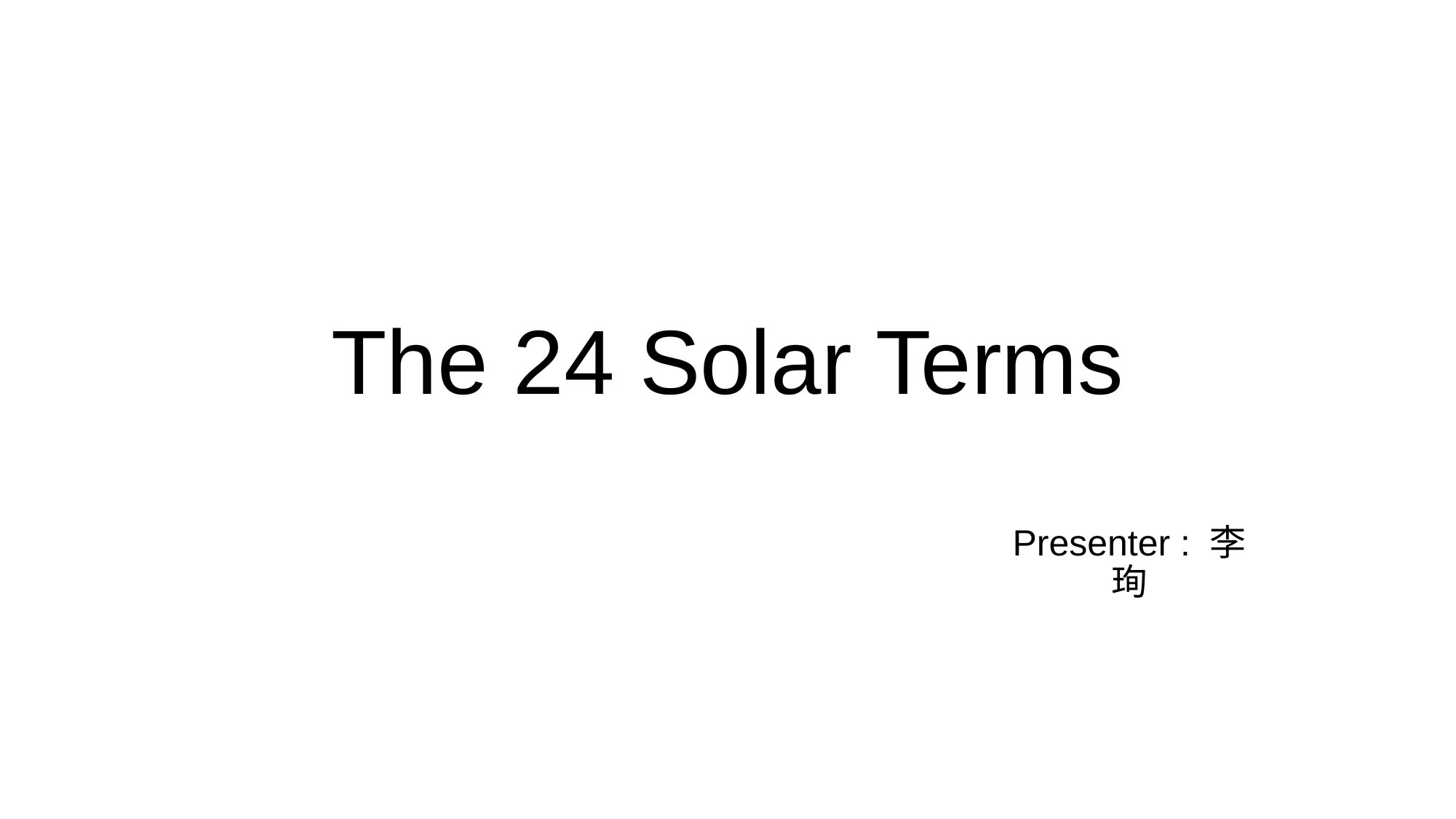

# The 24 Solar Terms
Presenter : 李珣